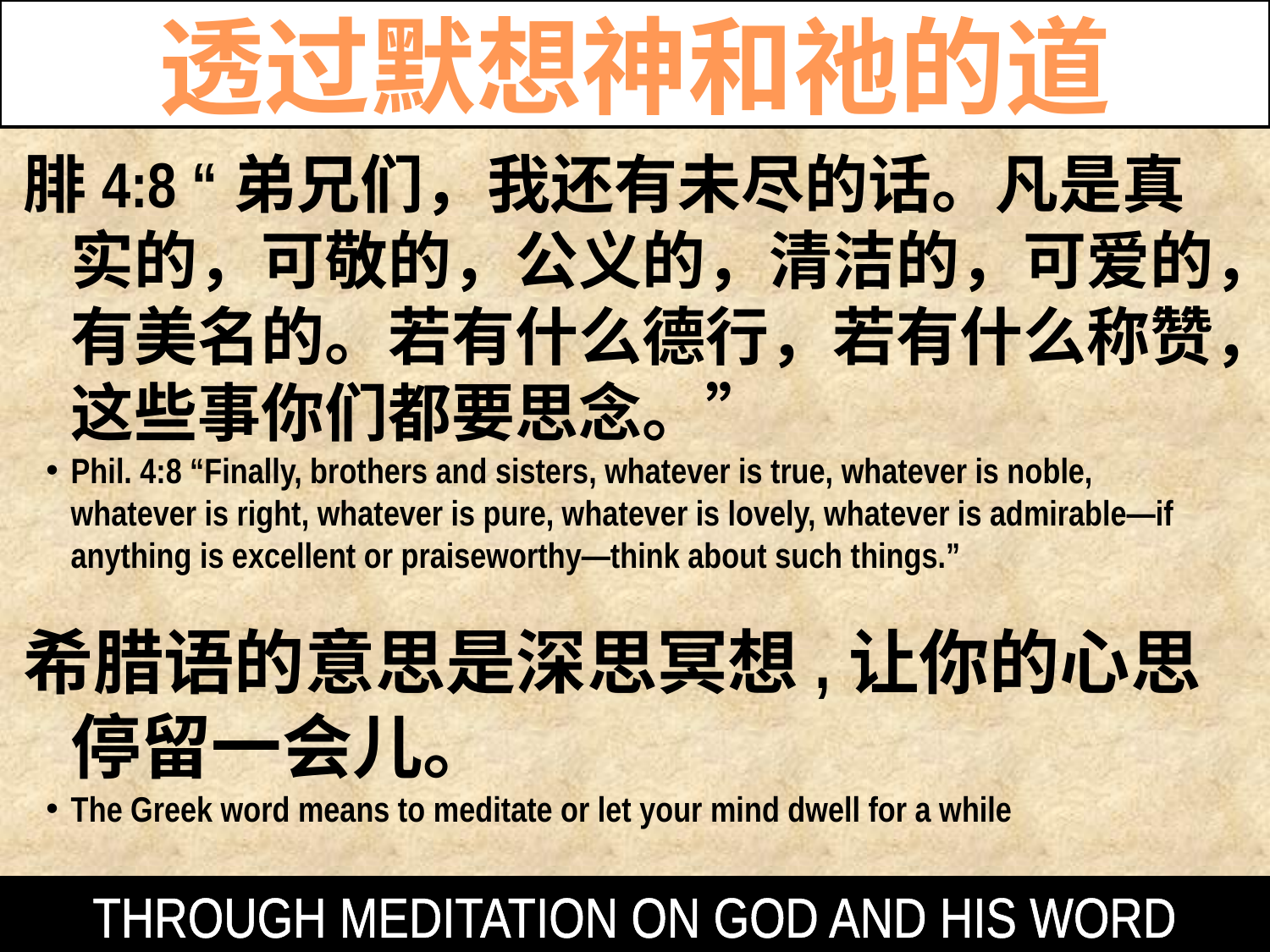

透过默想神和祂的道
腓4:8 “弟兄们，我还有未尽的话。凡是真实的，可敬的，公义的，清洁的，可爱的，有美名的。若有什么德行，若有什么称赞，这些事你们都要思念。”
Phil. 4:8 “Finally, brothers and sisters, whatever is true, whatever is noble, whatever is right, whatever is pure, whatever is lovely, whatever is admirable—if anything is excellent or praiseworthy—think about such things.”

希腊语的意思是深思冥想,让你的心思停留一会儿。
The Greek word means to meditate or let your mind dwell for a while
THROUGH MEDITATION ON GOD AND HIS WORD